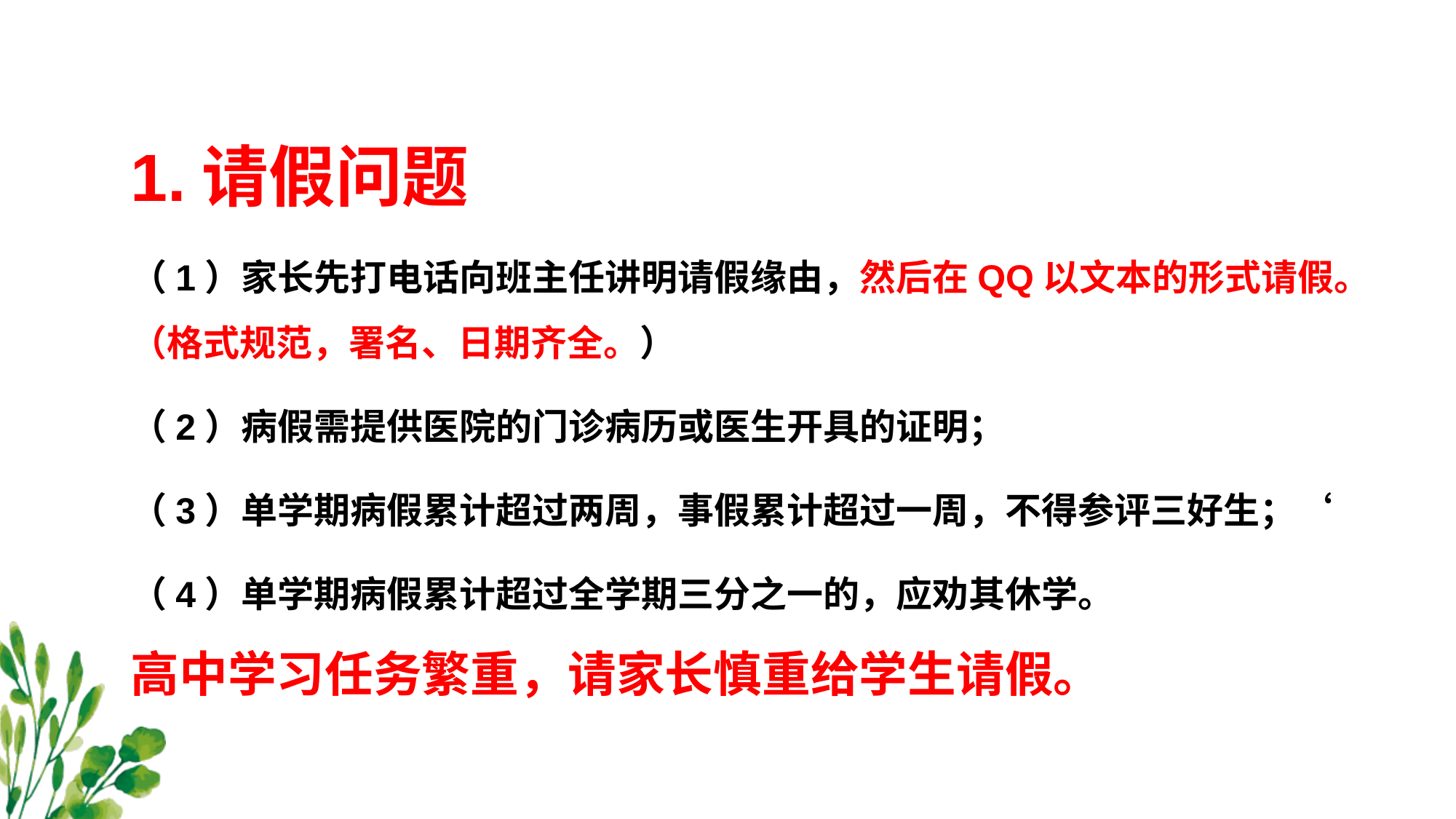

1.请假问题
（1）家长先打电话向班主任讲明请假缘由，然后在QQ以文本的形式请假。（格式规范，署名、日期齐全。）
（2）病假需提供医院的门诊病历或医生开具的证明；
（3）单学期病假累计超过两周，事假累计超过一周，不得参评三好生；‘
（4）单学期病假累计超过全学期三分之一的，应劝其休学。
高中学习任务繁重，请家长慎重给学生请假。